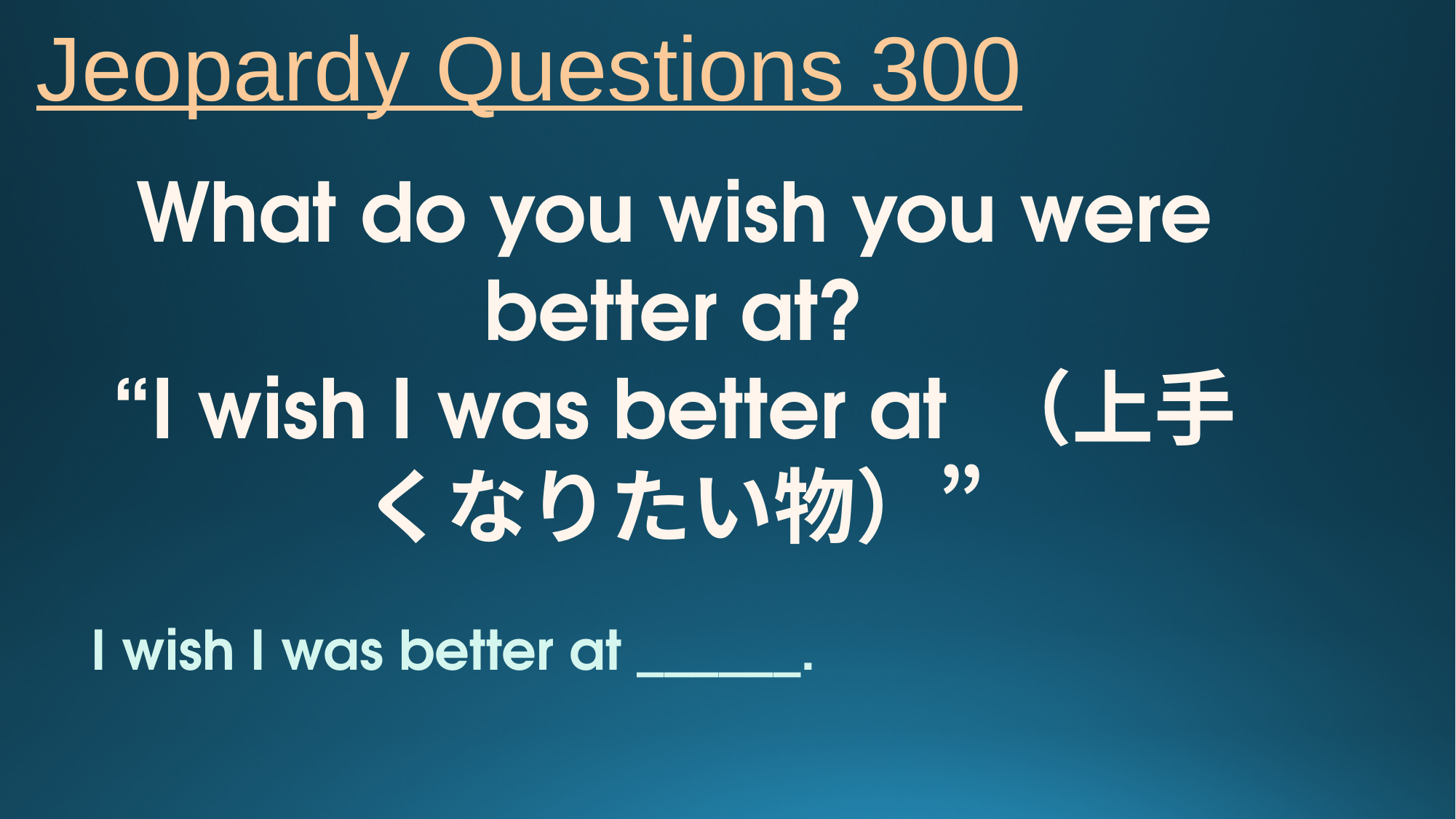

# Jeopardy Questions 300
What do you wish you were better at?
“I wish I was better at （上手くなりたい物）”
I wish I was better at ______.